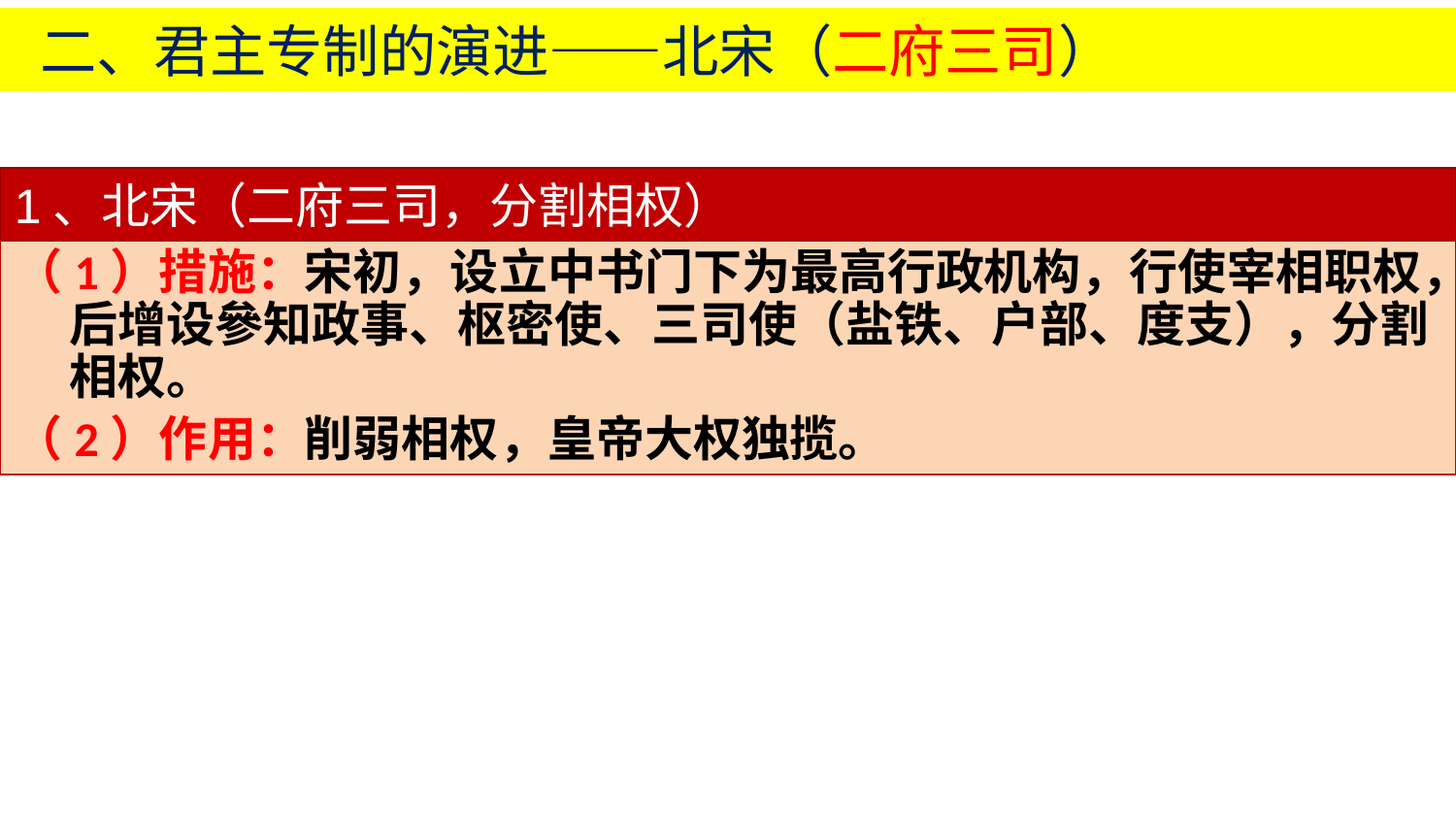

二、君主专制的演进——北宋（二府三司）
1、北宋（二府三司，分割相权）
（1）措施：宋初，设立中书门下为最高行政机构，行使宰相职权，后增设參知政事、枢密使、三司使（盐铁、户部、度支），分割相权。
（2）作用：削弱相权，皇帝大权独揽。